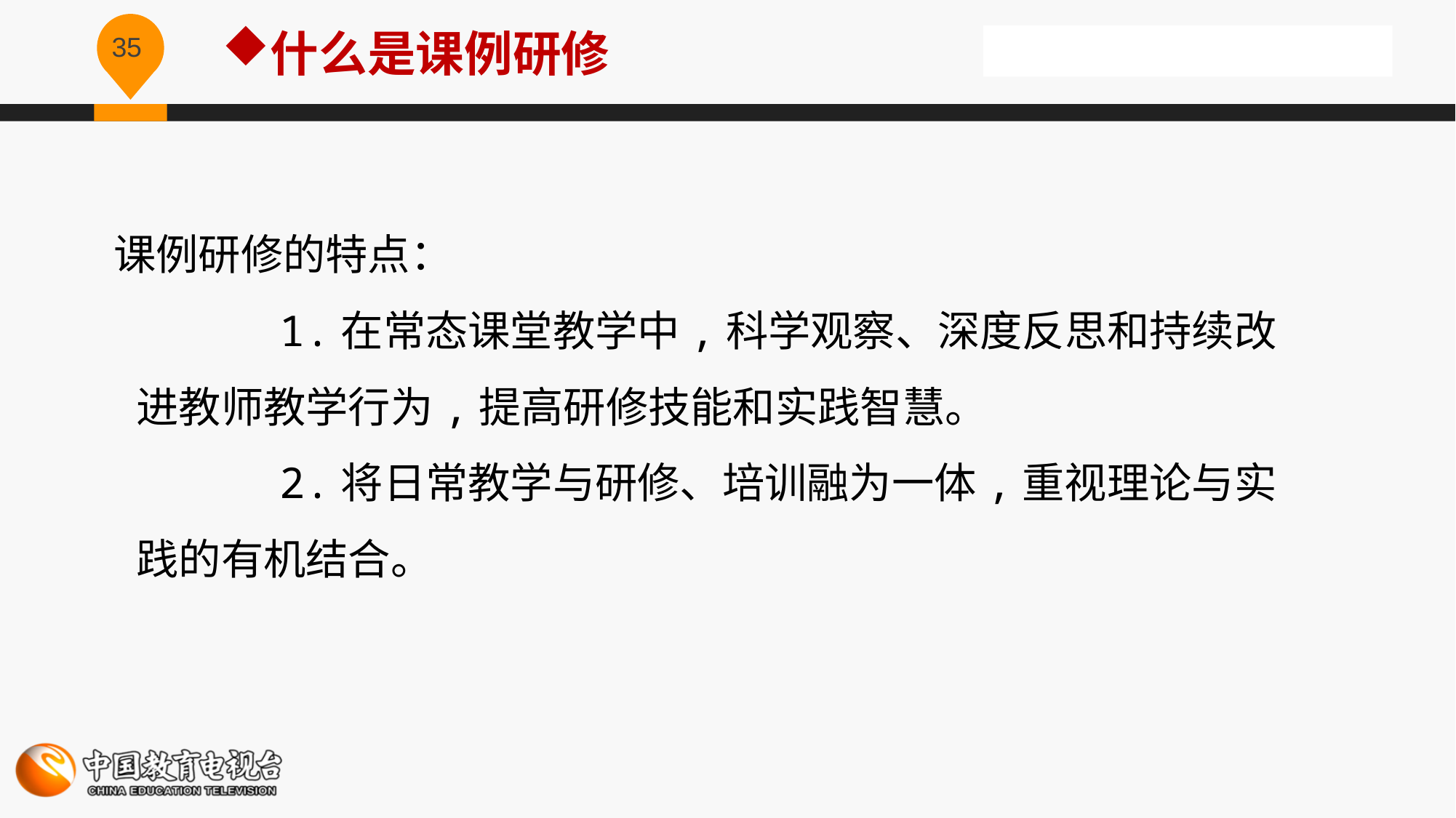

什么是课例研修
     课例研修的特点：
        1.在常态课堂教学中,科学观察、深度反思和持续改进教师教学行为,提高研修技能和实践智慧。
        2.将日常教学与研修、培训融为一体,重视理论与实践的有机结合。